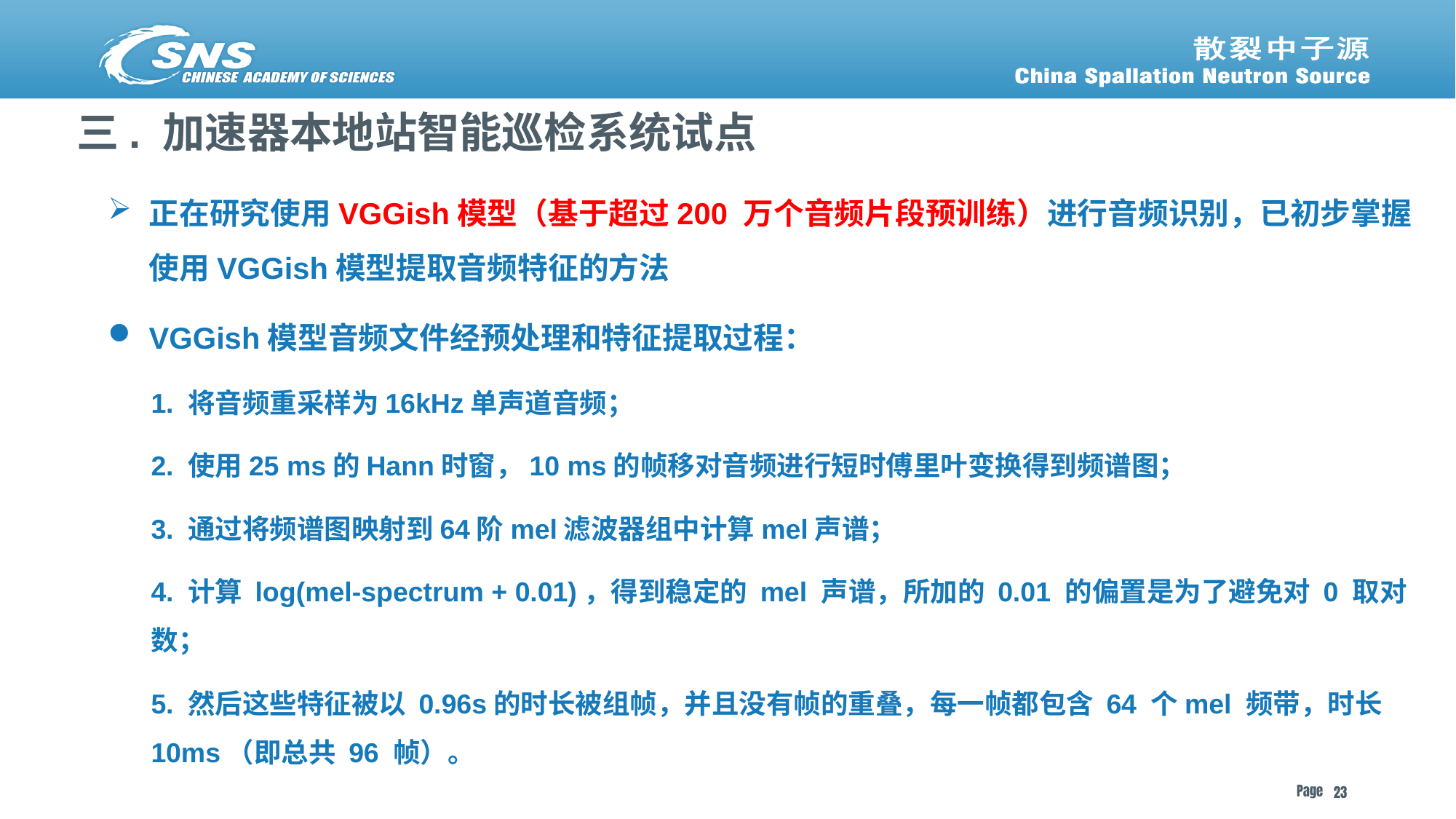

三. 加速器本地站智能巡检系统试点
正在研究使用VGGish模型（基于超过200 万个音频片段预训练）进行音频识别，已初步掌握使用VGGish模型提取音频特征的方法
VGGish模型音频文件经预处理和特征提取过程：
1. 将音频重采样为16kHz单声道音频；
2. 使用25 ms的Hann时窗，10 ms的帧移对音频进行短时傅里叶变换得到频谱图；
3. 通过将频谱图映射到64阶mel滤波器组中计算mel声谱；
4. 计算 log(mel-spectrum + 0.01)，得到稳定的 mel 声谱，所加的 0.01 的偏置是为了避免对 0 取对数；
5. 然后这些特征被以 0.96s的时长被组帧，并且没有帧的重叠，每一帧都包含 64 个mel 频带，时长 10ms（即总共 96 帧）。

23